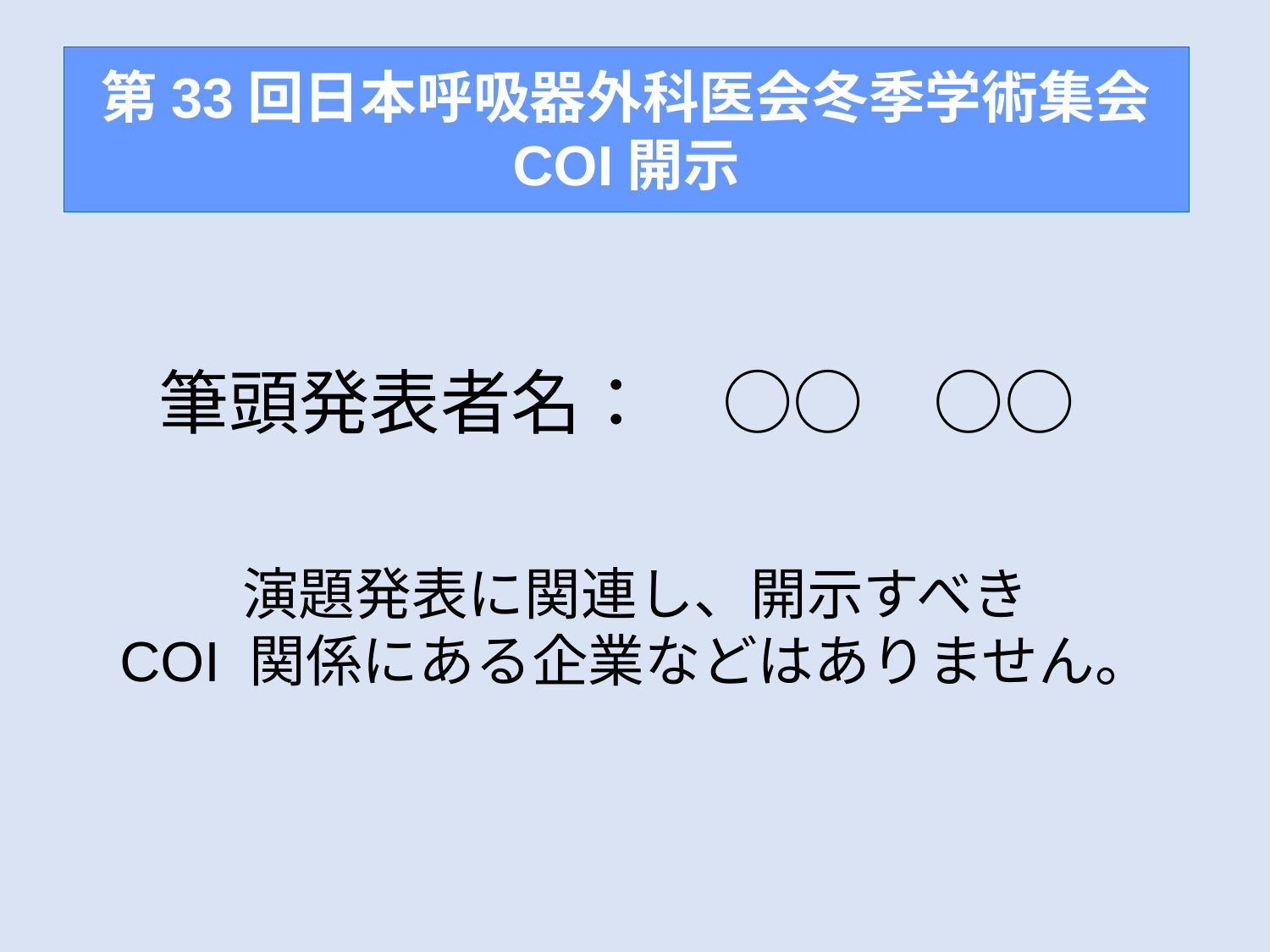

第33回日本呼吸器外科医会冬季学術集会
COI開示
筆頭発表者名：　○○　○○
演題発表に関連し、開示すべき
COI 関係にある企業などはありません。